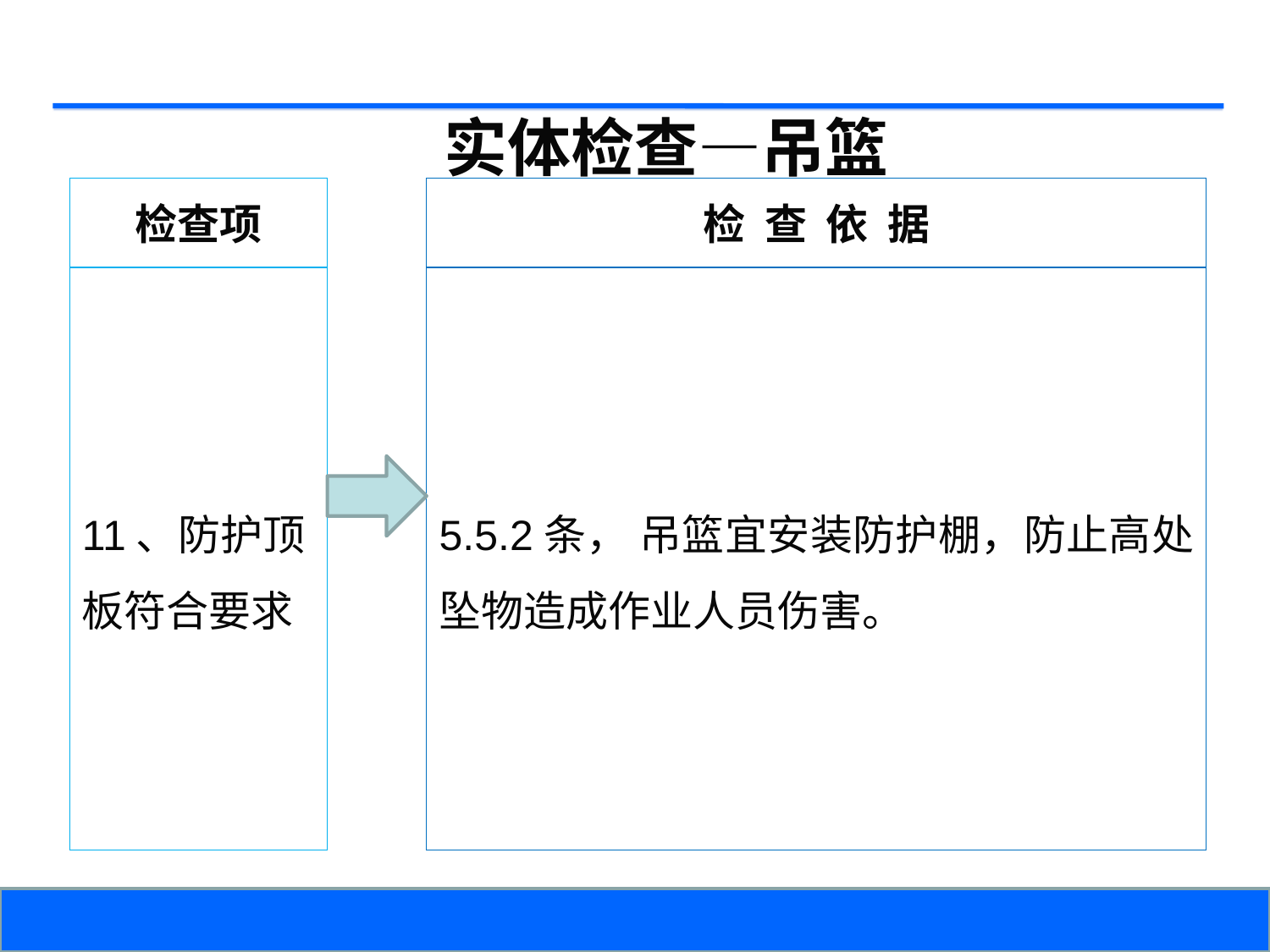

实体检查—吊篮
检查项
检  查  依  据
11、防护顶板符合要求
5.5.2条， 吊篮宜安装防护棚，防止高处坠物造成作业人员伤害。